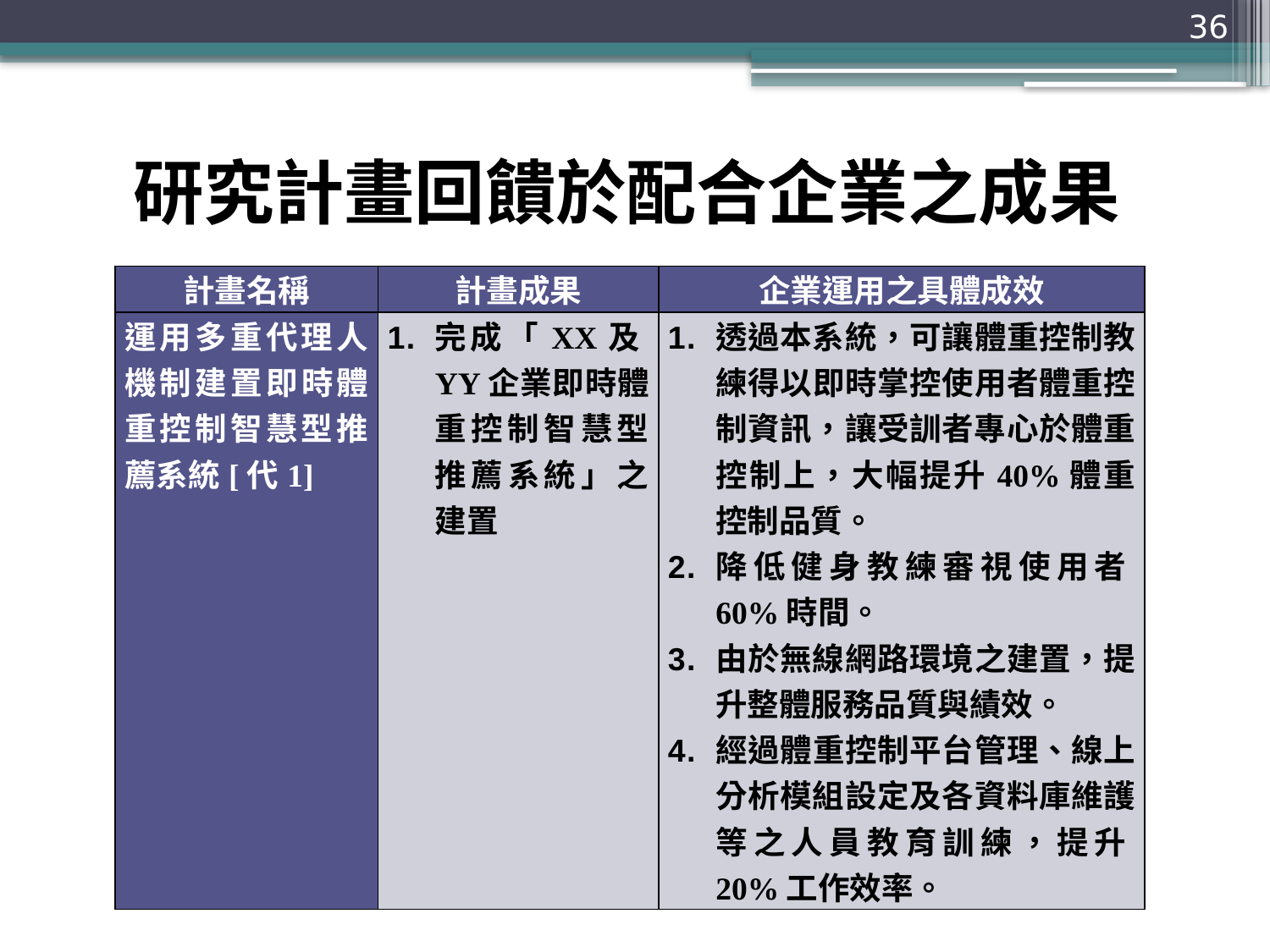

36
# 研究計畫回饋於配合企業之成果
| 計畫名稱 | 計畫成果 | 企業運用之具體成效 |
| --- | --- | --- |
| 運用多重代理人機制建置即時體重控制智慧型推薦系統[代1] | 完成「XX及YY企業即時體重控制智慧型推薦系統」之建置 | 透過本系統，可讓體重控制教練得以即時掌控使用者體重控制資訊，讓受訓者專心於體重控制上，大幅提升40%體重控制品質。 降低健身教練審視使用者60%時間。 由於無線網路環境之建置，提升整體服務品質與績效。 經過體重控制平台管理、線上分析模組設定及各資料庫維護等之人員教育訓練，提升20%工作效率。 |